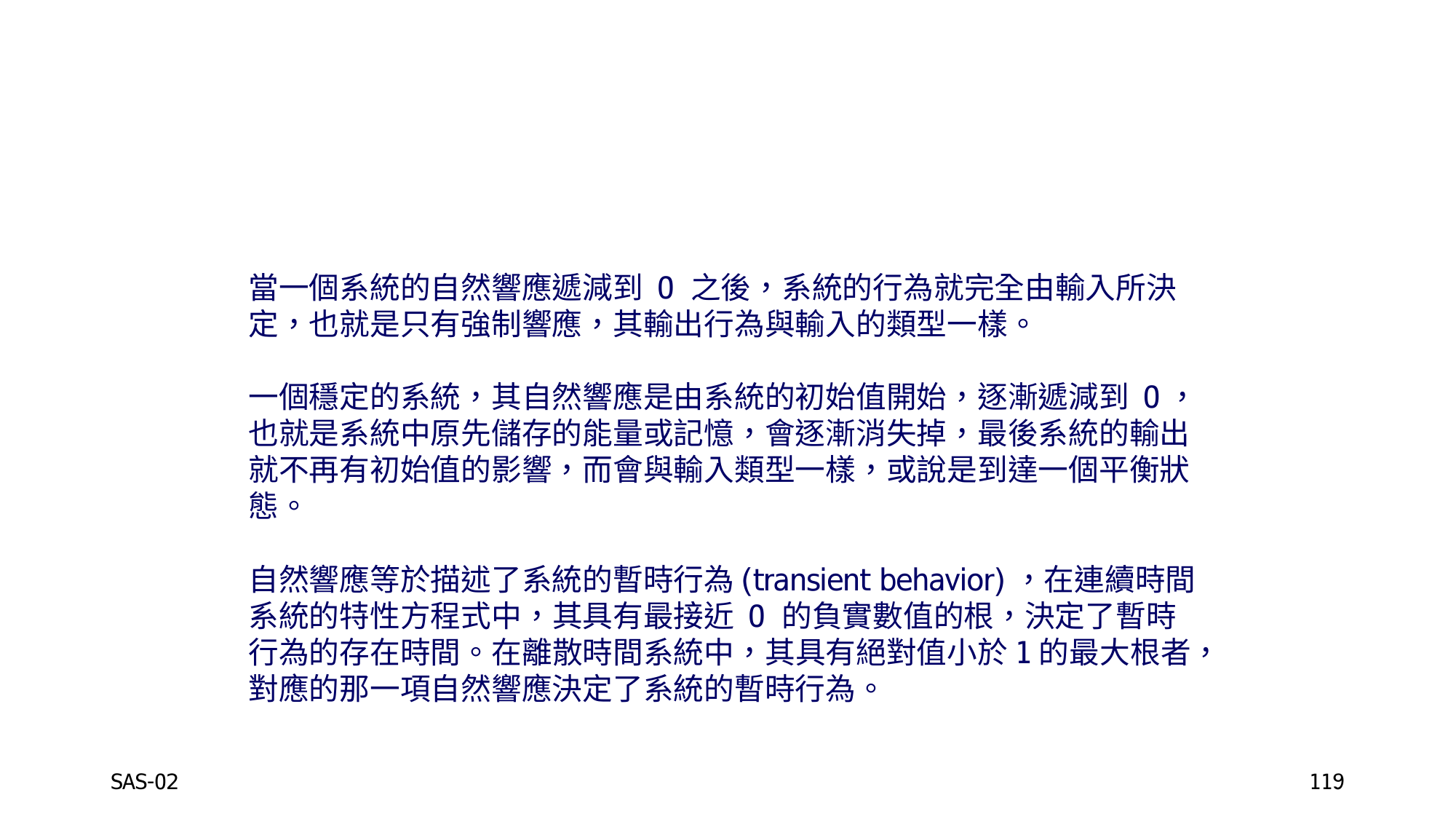

當一個系統的自然響應遞減到 0 之後，系統的行為就完全由輸入所決定，也就是只有強制響應，其輸出行為與輸入的類型一樣。

一個穩定的系統，其自然響應是由系統的初始值開始，逐漸遞減到 0，也就是系統中原先儲存的能量或記憶，會逐漸消失掉，最後系統的輸出就不再有初始值的影響，而會與輸入類型一樣，或說是到達一個平衡狀態。

自然響應等於描述了系統的暫時行為(transient behavior)，在連續時間系統的特性方程式中，其具有最接近 0 的負實數值的根，決定了暫時行為的存在時間。在離散時間系統中，其具有絕對值小於1的最大根者，對應的那一項自然響應決定了系統的暫時行為。

SAS-02
119